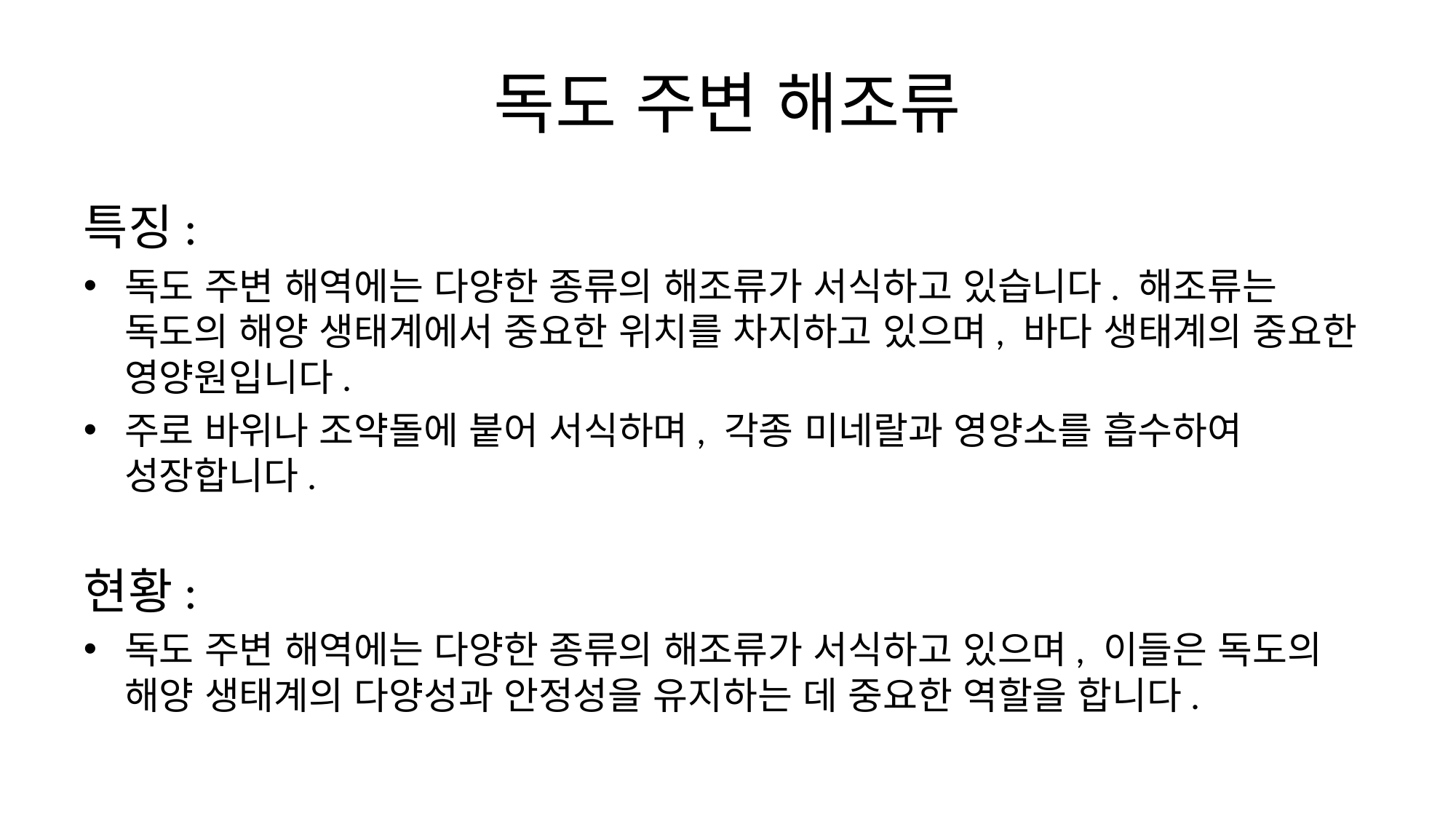

# 독도 주변 해조류
특징:
독도 주변 해역에는 다양한 종류의 해조류가 서식하고 있습니다. 해조류는 독도의 해양 생태계에서 중요한 위치를 차지하고 있으며, 바다 생태계의 중요한 영양원입니다.
주로 바위나 조약돌에 붙어 서식하며, 각종 미네랄과 영양소를 흡수하여 성장합니다.

현황:
독도 주변 해역에는 다양한 종류의 해조류가 서식하고 있으며, 이들은 독도의 해양 생태계의 다양성과 안정성을 유지하는 데 중요한 역할을 합니다.